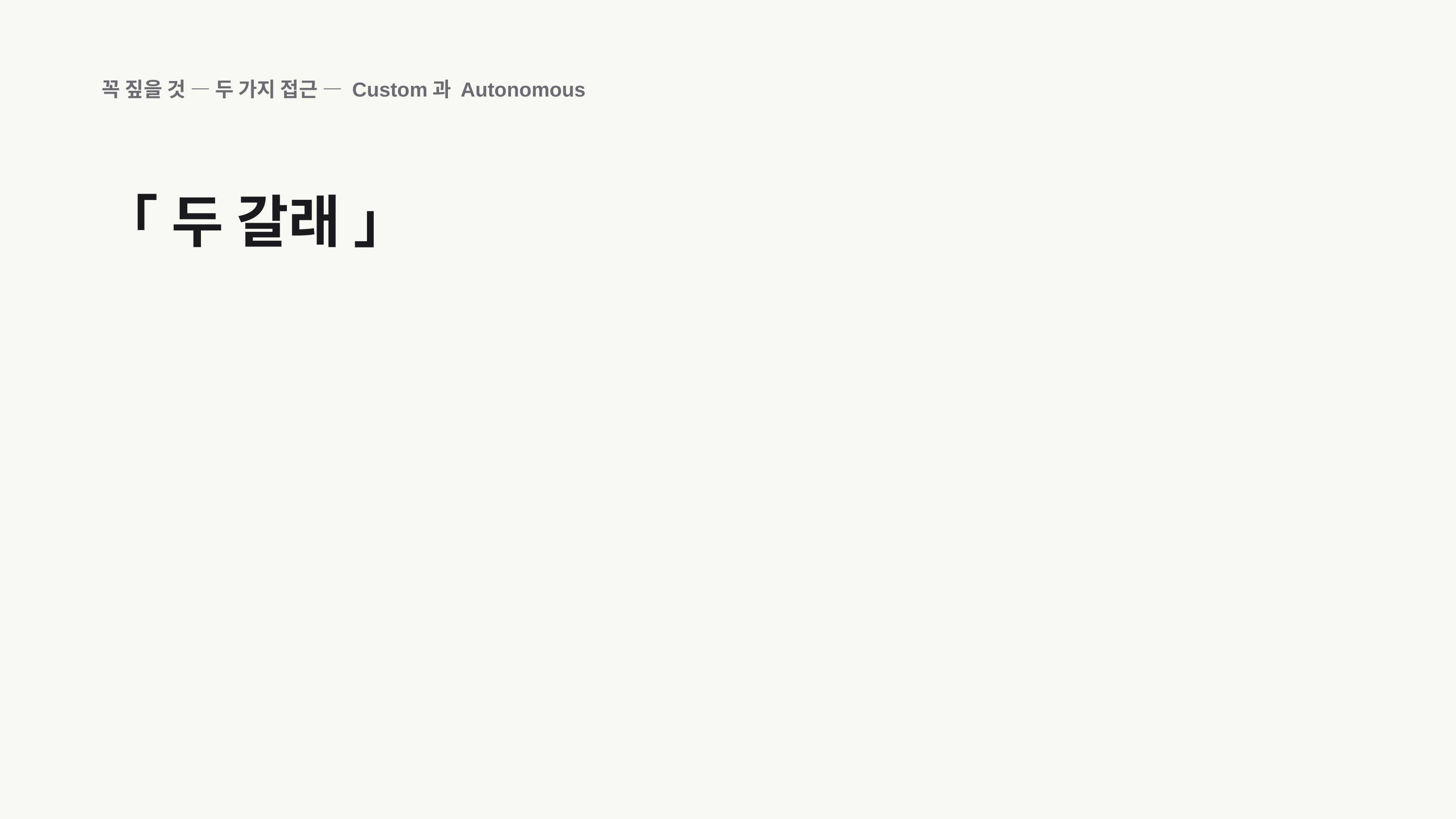

꼭 짚을 것 — 두 가지 접근 — Custom과 Autonomous
「 두 갈래 」